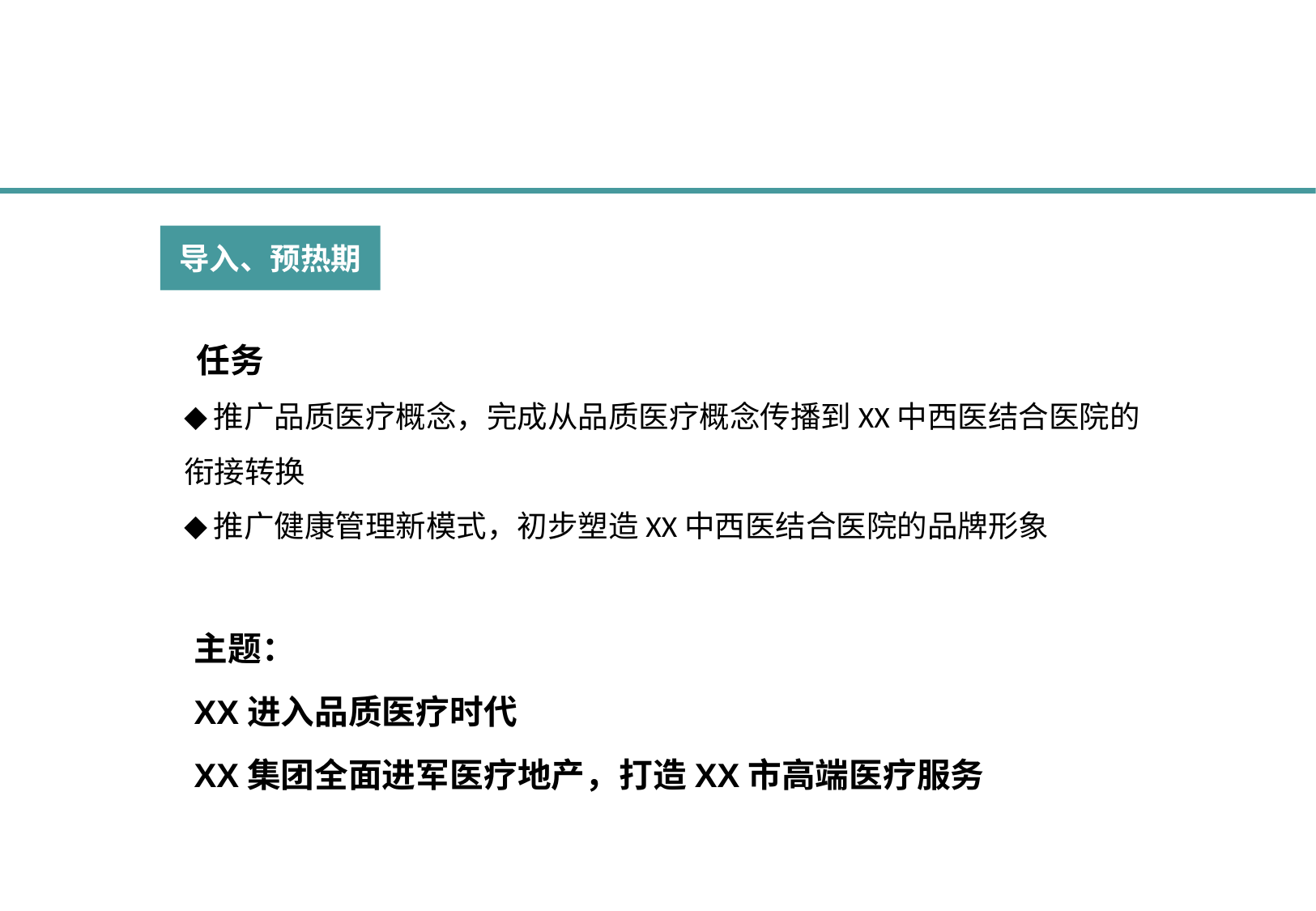

导入、预热期
 任务
◆推广品质医疗概念，完成从品质医疗概念传播到XX中西医结合医院的衔接转换
◆推广健康管理新模式，初步塑造XX中西医结合医院的品牌形象
主题：
XX进入品质医疗时代
XX集团全面进军医疗地产，打造XX市高端医疗服务